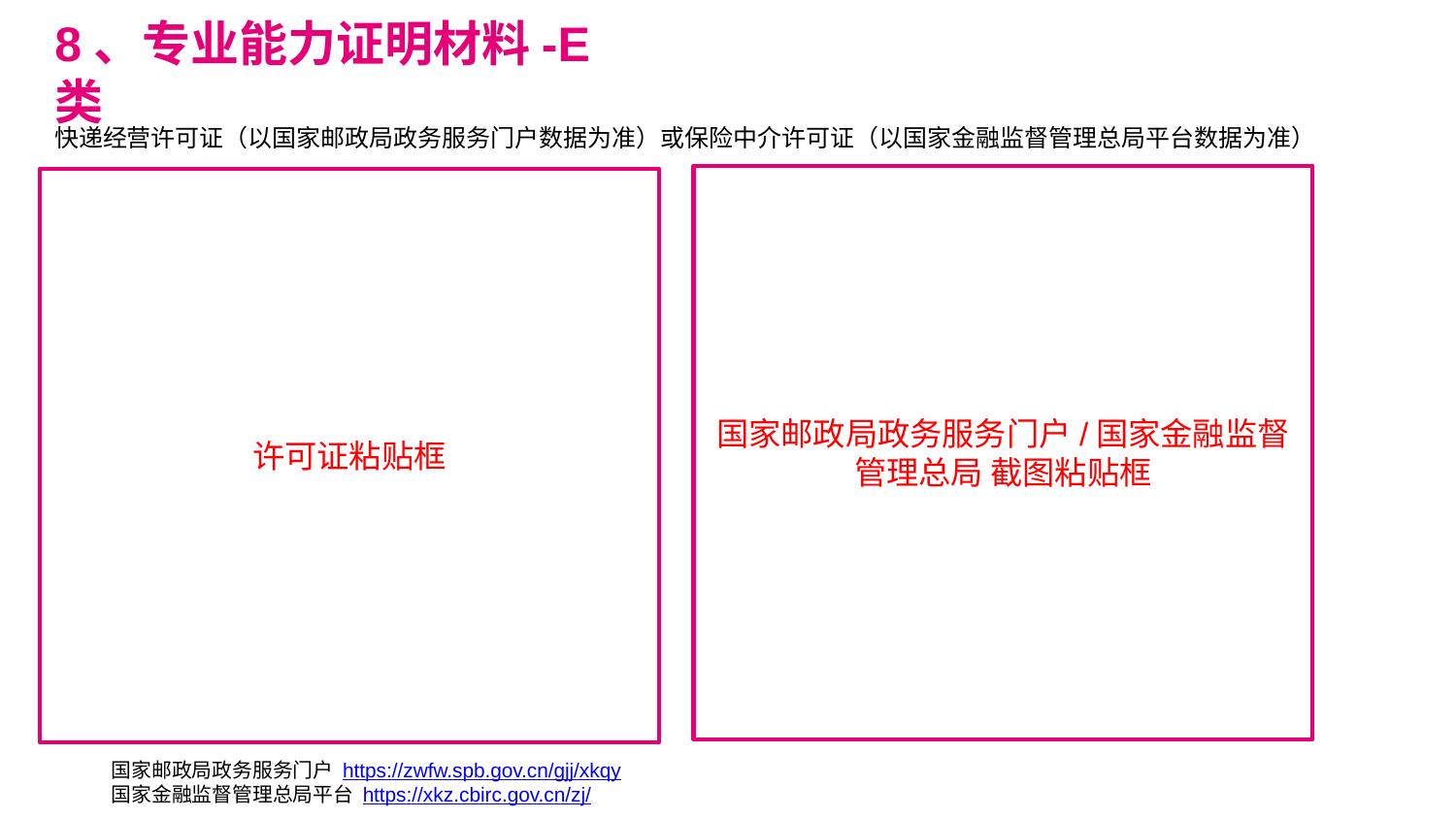

8、专业能力证明材料-E类
快递经营许可证（以国家邮政局政务服务门户数据为准）或保险中介许可证（以国家金融监督管理总局平台数据为准）
国家邮政局政务服务门户/国家金融监督管理总局 截图粘贴框
许可证粘贴框
国家邮政局政务服务门户 https://zwfw.spb.gov.cn/gjj/xkqy
国家金融监督管理总局平台 https://xkz.cbirc.gov.cn/zj/
14